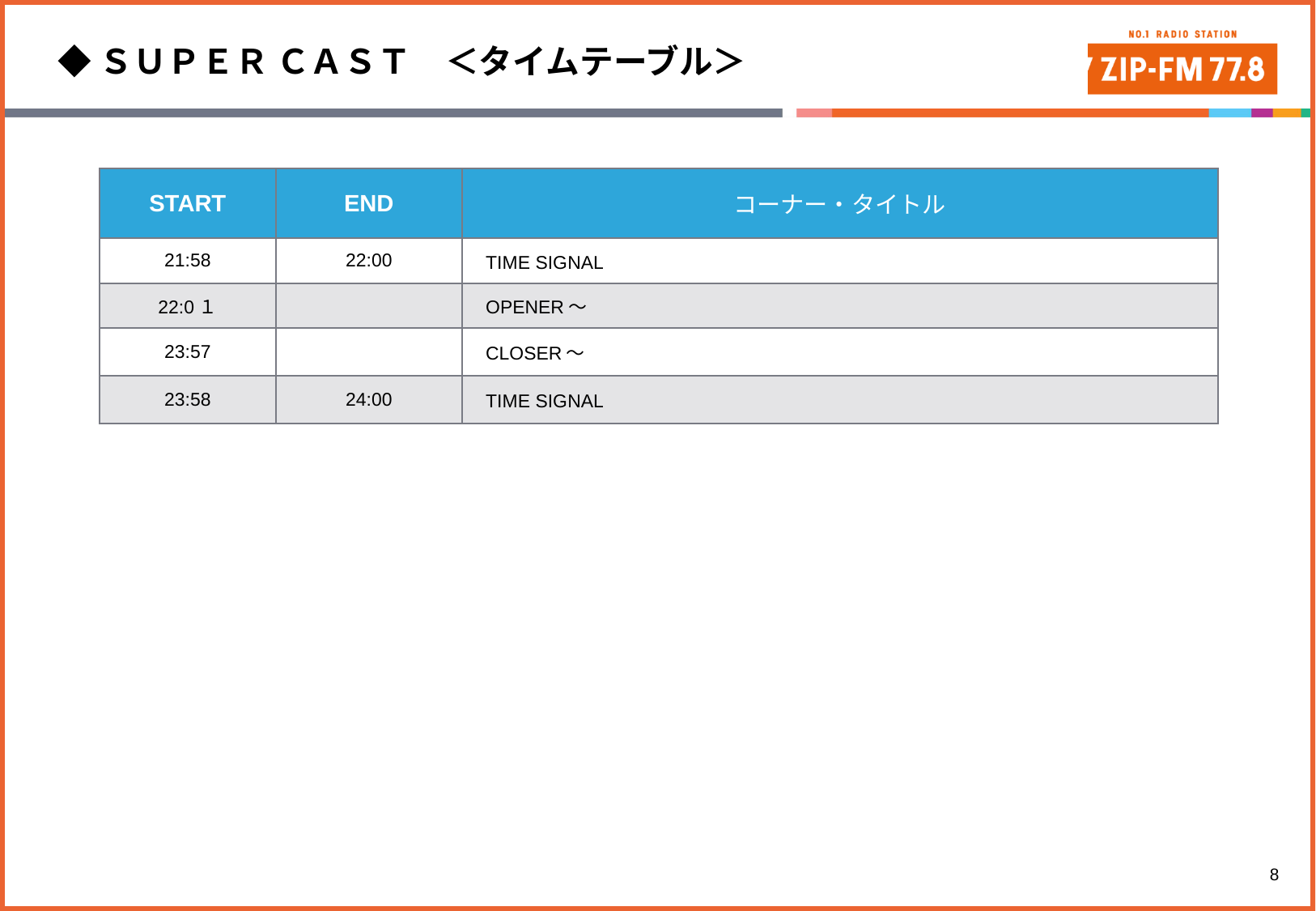

◆ＳＵＰＥＲ ＣＡＳＴ　＜タイムテーブル＞
| START | END | コーナー・タイトル |
| --- | --- | --- |
| 21:58 | 22:00 | TIME SIGNAL |
| 22:0１ |  | OPENER〜 |
| 23:57 |  | CLOSER～ |
| 23:58 | 24:00 | TIME SIGNAL |